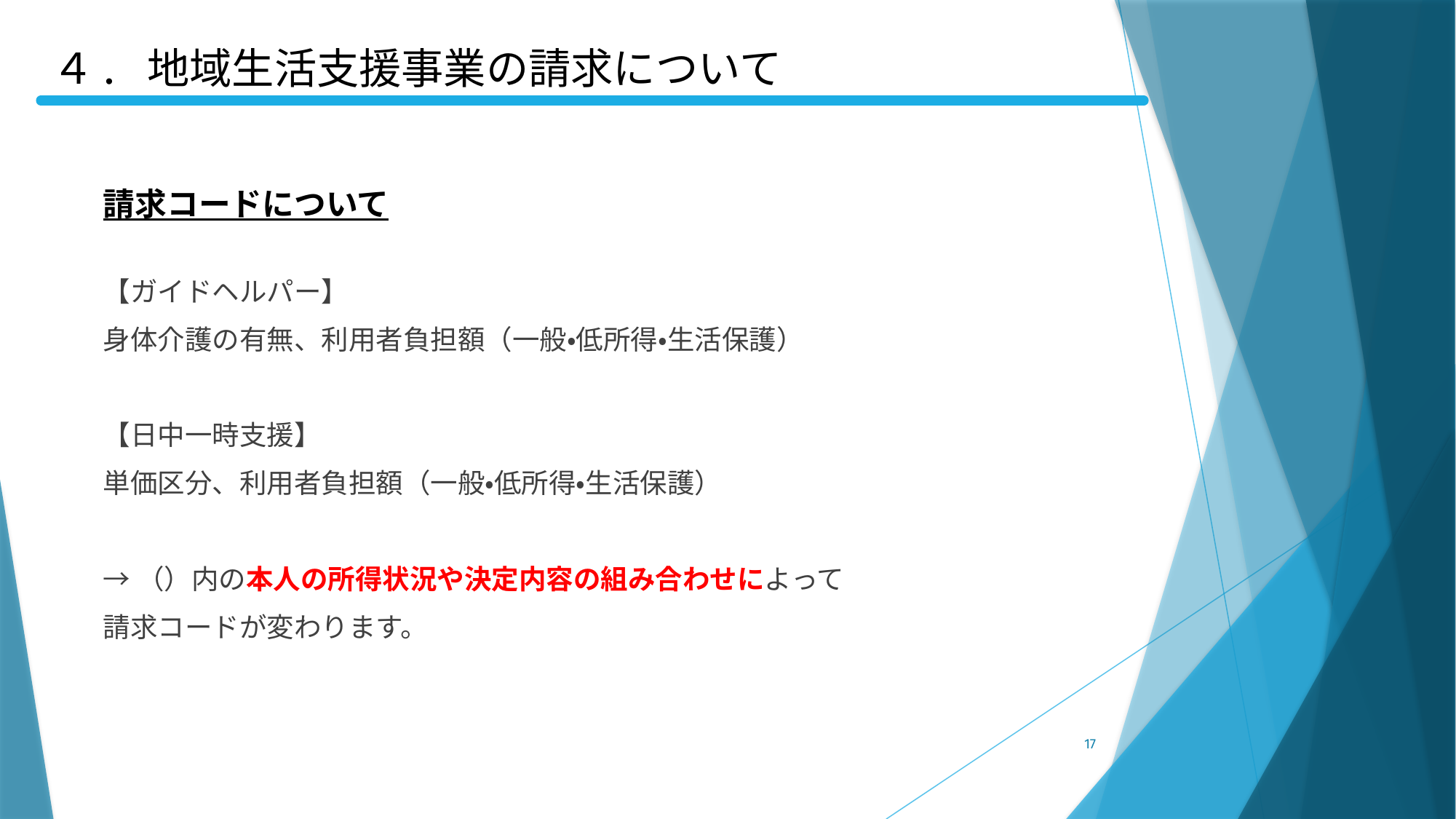

４.  地域生活支援事業の請求について
請求コードについて
【ガイドヘルパー】
身体介護の有無、利用者負担額（一般・低所得・生活保護）

【日中一時支援】
単価区分、利用者負担額（一般・低所得・生活保護）

→（）内の本人の所得状況や決定内容の組み合わせによって
請求コードが変わります。
17